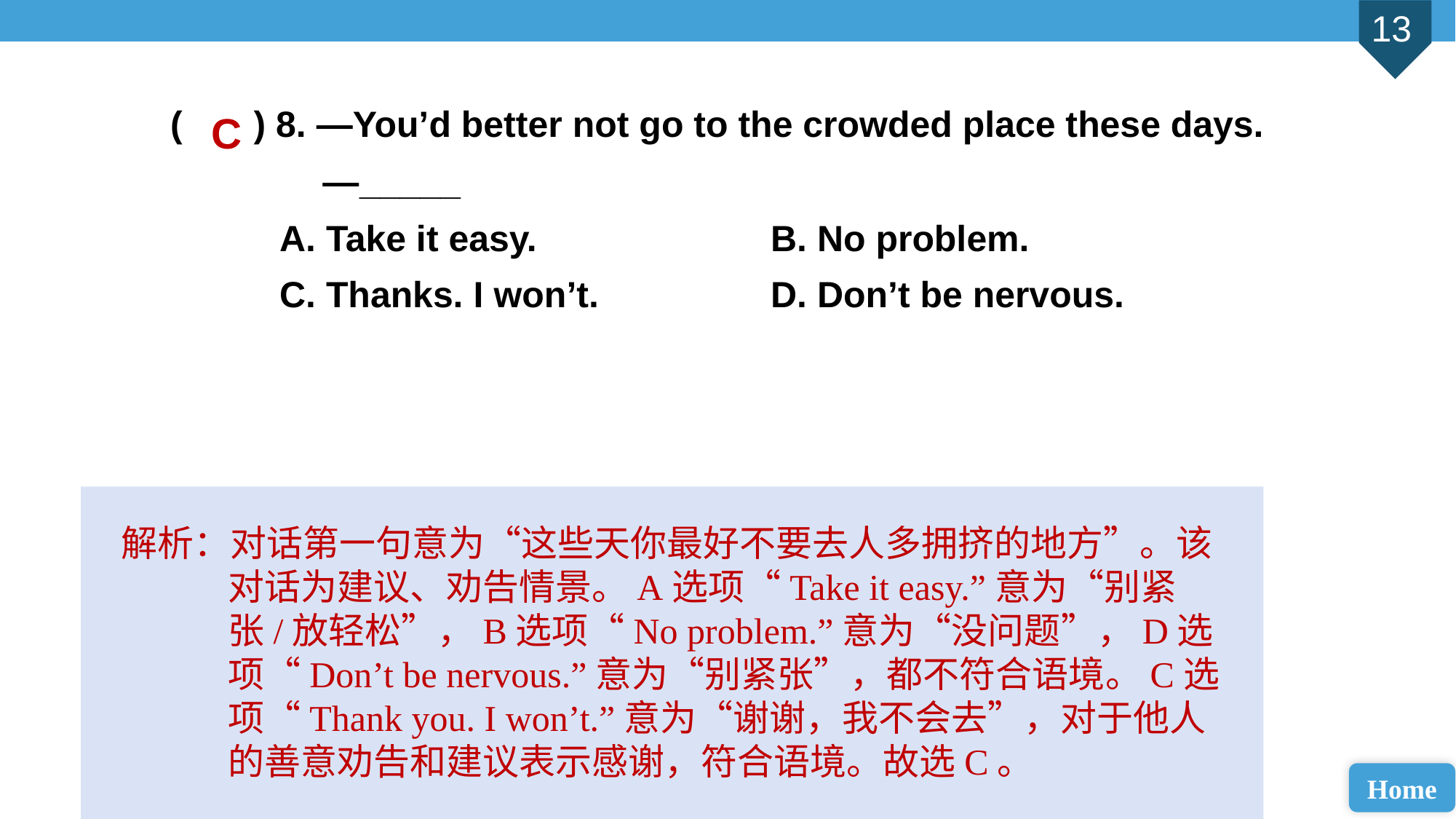

(       ) 8. —You’d better not go to the crowded place these days.
               —_____
A. Take it easy. 			B. No problem.
C. Thanks. I won’t. 		D. Don’t be nervous.
C

解析：对话第一句意为“这些天你最好不要去人多拥挤的地方”。该对话为建议、劝告情景。A选项“Take it easy.”意为“别紧张/放轻松”，B选项“No problem.”意为“没问题”，D选项“Don’t be nervous.”意为“别紧张”，都不符合语境。C选项“Thank you. I won’t.”意为“谢谢，我不会去”，对于他人的善意劝告和建议表示感谢，符合语境。故选C。